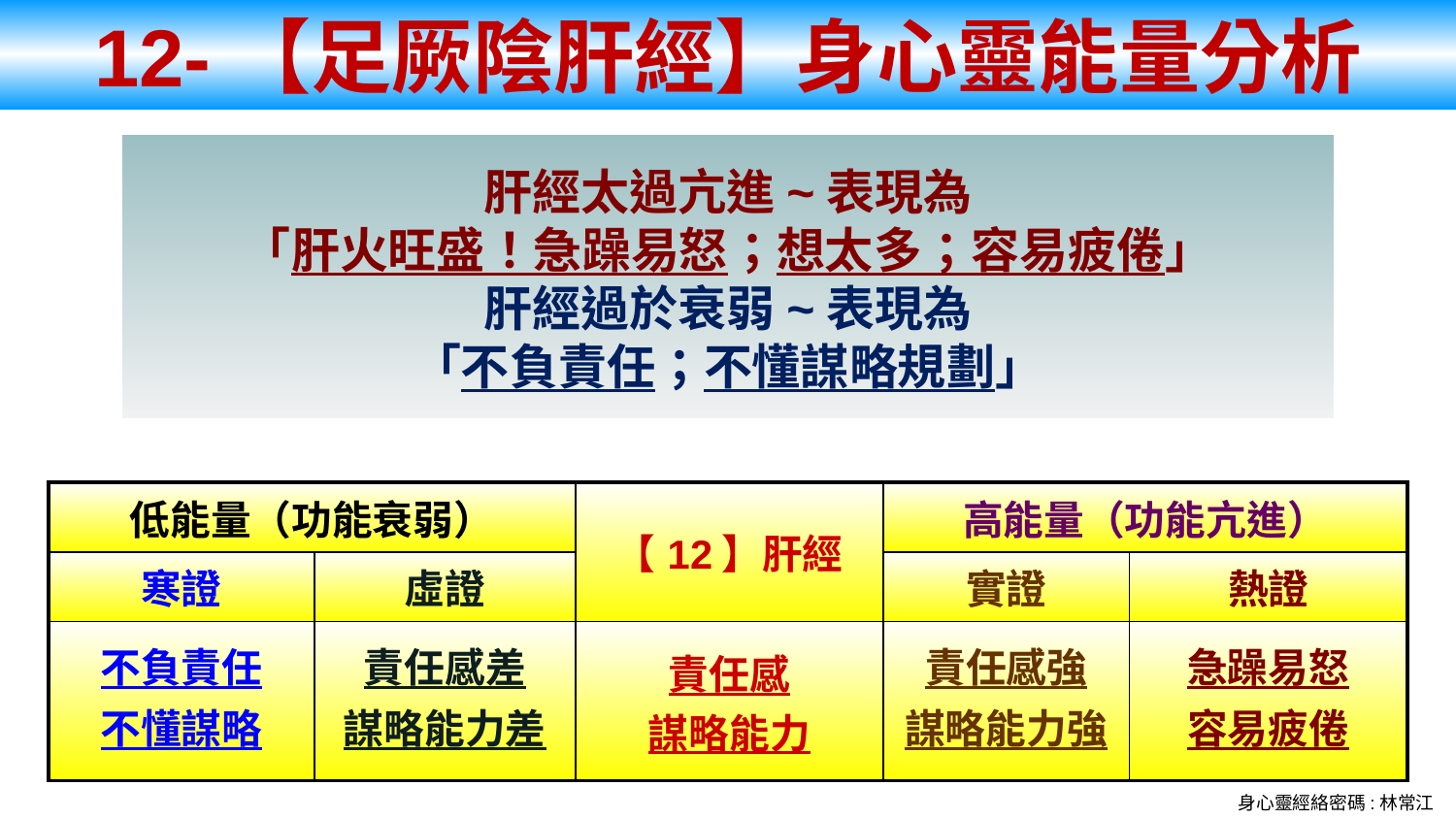

12-【足厥陰肝經】身心靈能量分析

肝經太過亢進~表現為
「肝火旺盛！急躁易怒；想太多；容易疲倦」
肝經過於衰弱~表現為
「不負責任；不懂謀略規劃」

| 低能量（功能衰弱） |  | 【12】肝經 | 高能量（功能亢進） |  |
| --- | --- | --- | --- | --- |
| 寒證 | 虛證 |  | 實證 | 熱證 |
| 不負責任 不懂謀略 | 責任感差 謀略能力差 | 責任感 謀略能力 | 責任感強 謀略能力強 | 急躁易怒 容易疲倦 |
身心靈經絡密碼:林常江